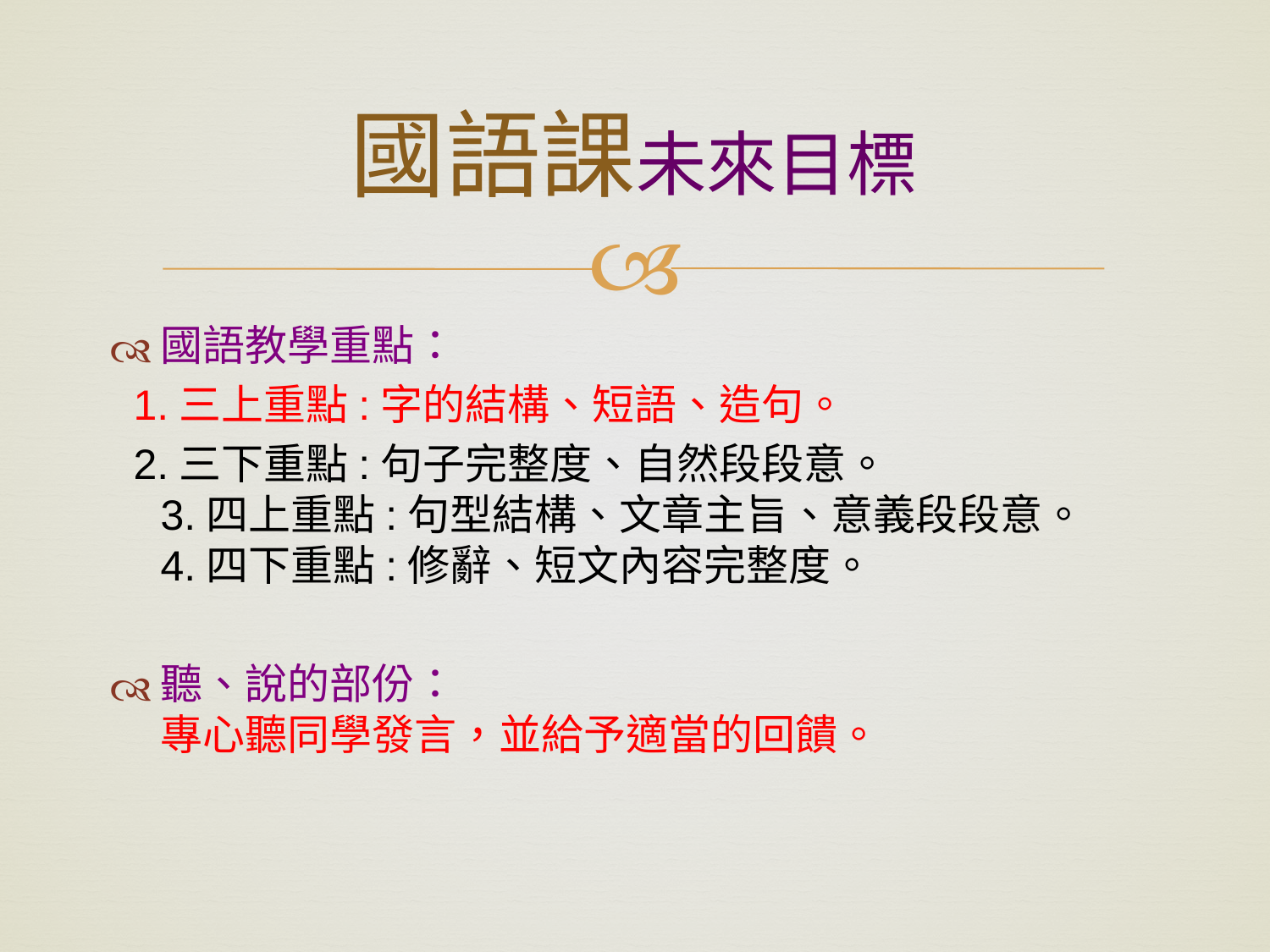

# 國語課未來目標
國語教學重點：
  1.三上重點:字的結構、短語、造句。
  2.三下重點:句子完整度、自然段段意。
3.四上重點:句型結構、文章主旨、意義段段意。
4.四下重點:修辭、短文內容完整度。

聽、說的部份：
專心聽同學發言，並給予適當的回饋。